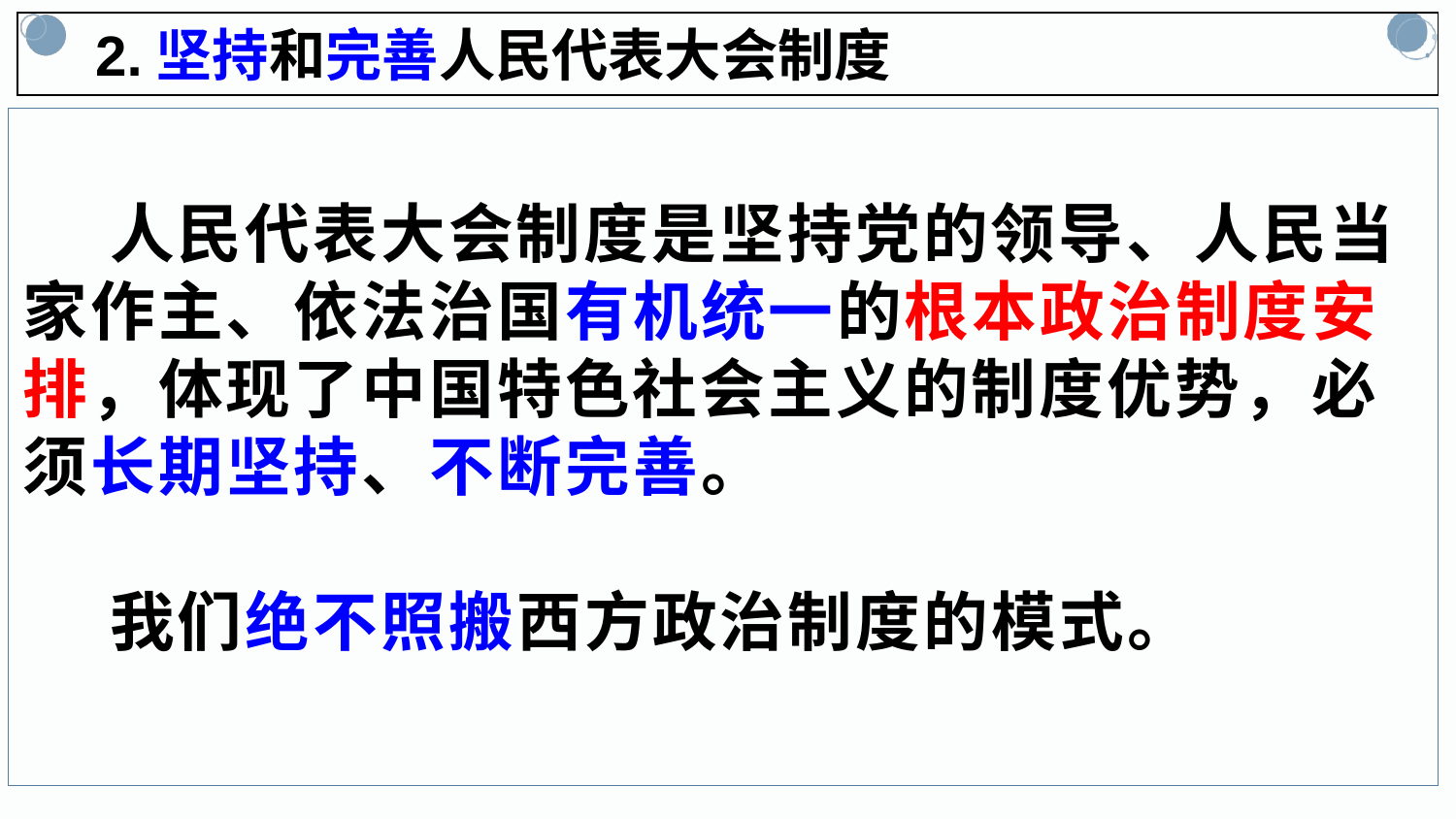

2.坚持和完善人民代表大会制度

    人民代表大会制度是坚持党的领导、人民当家作主、依法治国有机统一的根本政治制度安排，体现了中国特色社会主义的制度优势，必须长期坚持、不断完善。

    我们绝不照搬西方政治制度的模式。